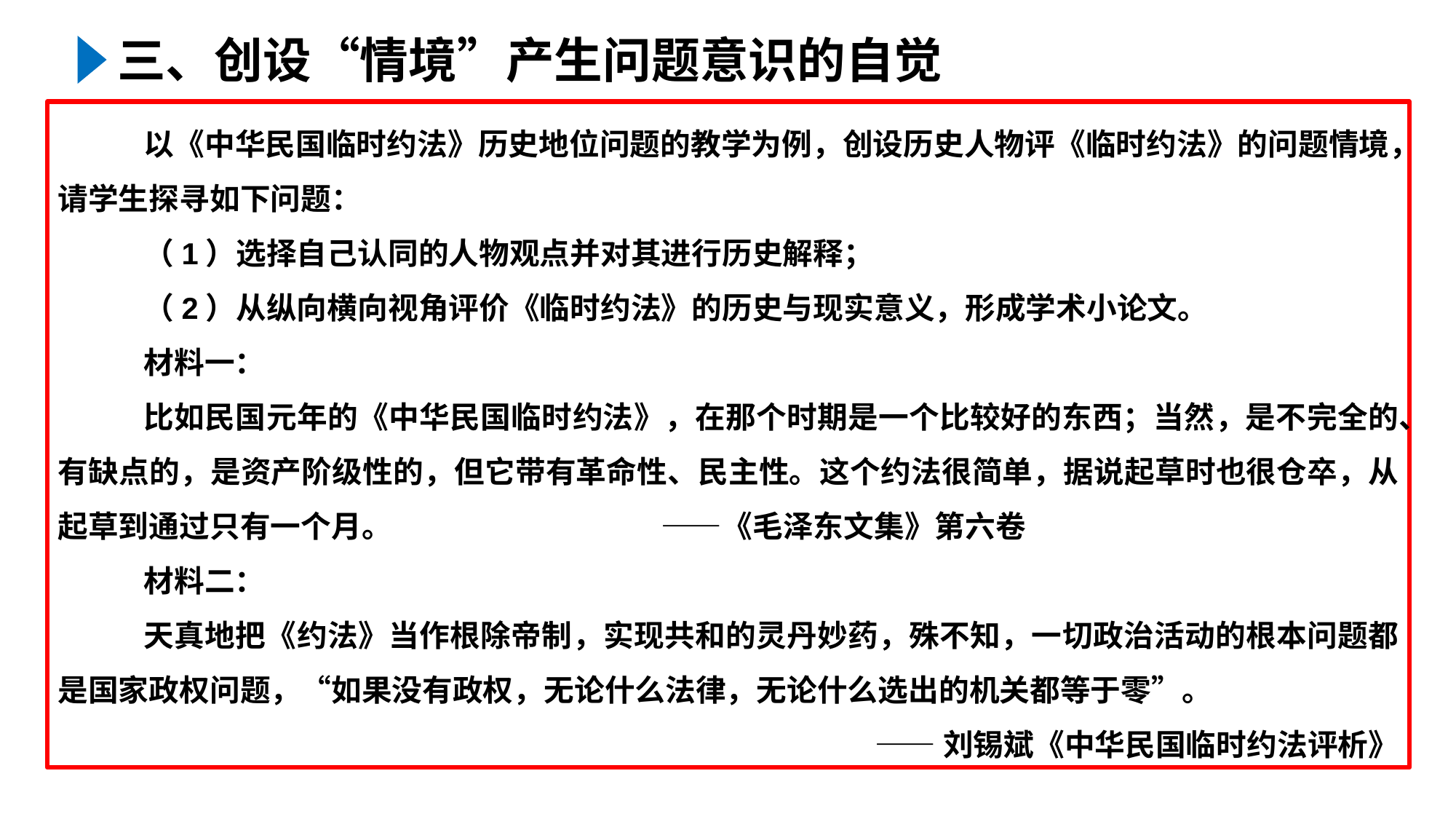

三、创设“情境”产生问题意识的自觉

以《中华民国临时约法》历史地位问题的教学为例，创设历史人物评《临时约法》的问题情境，请学生探寻如下问题：
（1）选择自己认同的人物观点并对其进行历史解释；
（2）从纵向横向视角评价《临时约法》的历史与现实意义，形成学术小论文。
材料一：
比如民国元年的《中华民国临时约法》，在那个时期是一个比较好的东西；当然，是不完全的、有缺点的，是资产阶级性的，但它带有革命性、民主性。这个约法很简单，据说起草时也很仓卒，从起草到通过只有一个月。                                       ——《毛泽东文集》第六卷
材料二：
天真地把《约法》当作根除帝制，实现共和的灵丹妙药，殊不知，一切政治活动的根本问题都是国家政权问题，“如果没有政权，无论什么法律，无论什么选出的机关都等于零”。
——刘锡斌《中华民国临时约法评析》